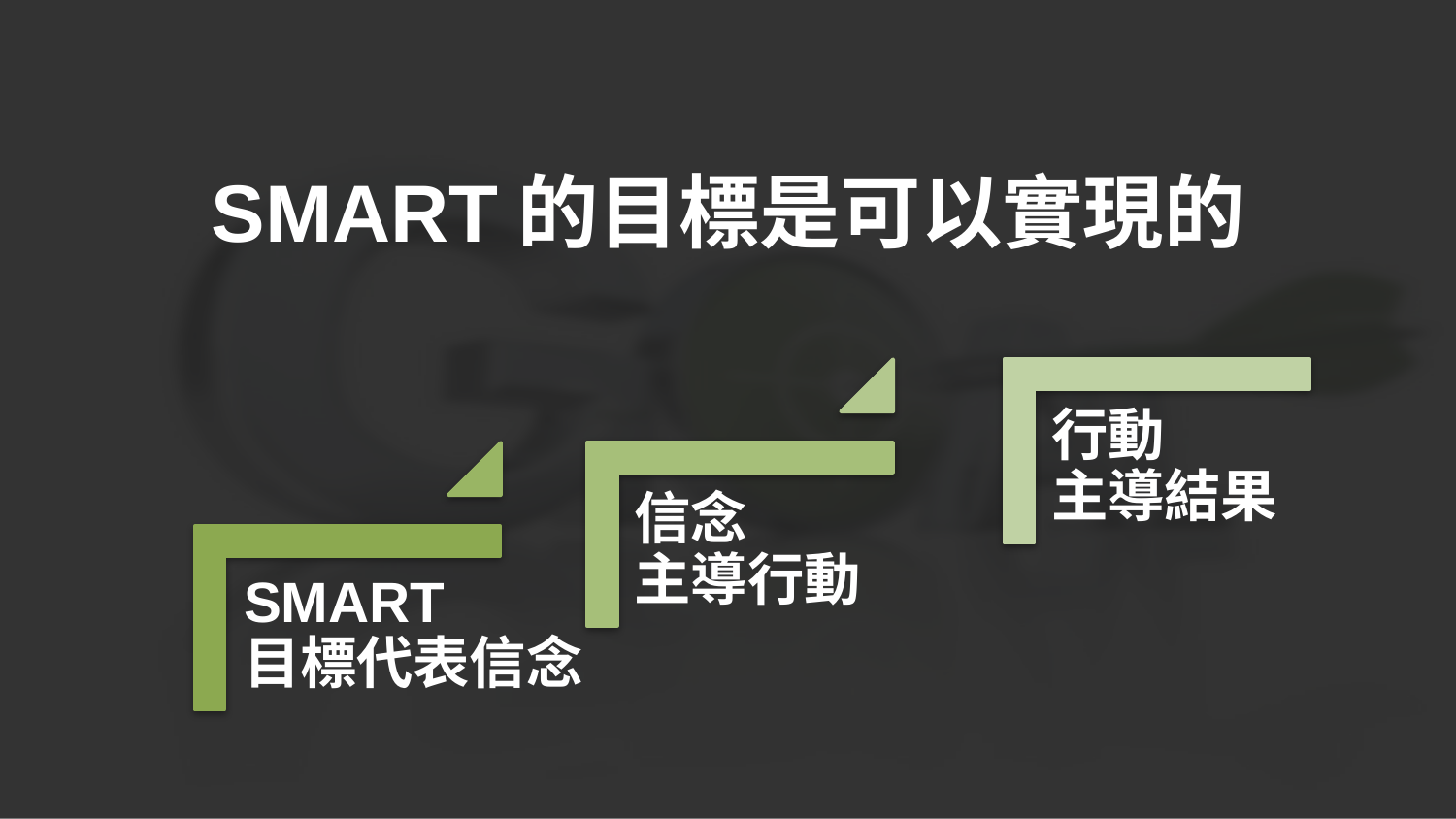

SMART的目標是可以實現的
SMART
目標代表信念
信念
主導行動
行動
主導結果